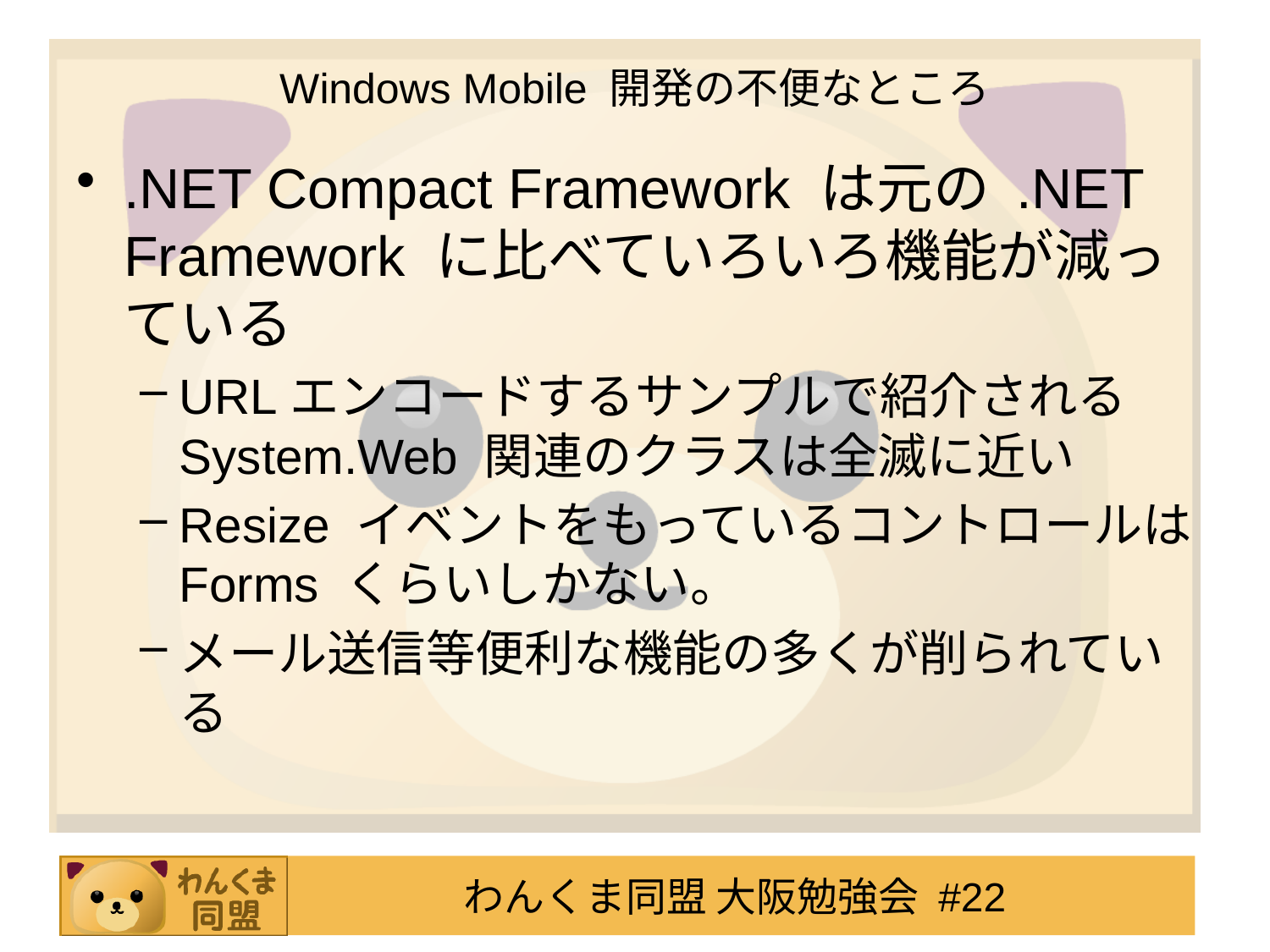

# Windows Mobile 開発の不便なところ
.NET Compact Framework は元の .NET Framework に比べていろいろ機能が減っている
URLエンコードするサンプルで紹介される System.Web 関連のクラスは全滅に近い
Resize イベントをもっているコントロールはForms くらいしかない。
メール送信等便利な機能の多くが削られている